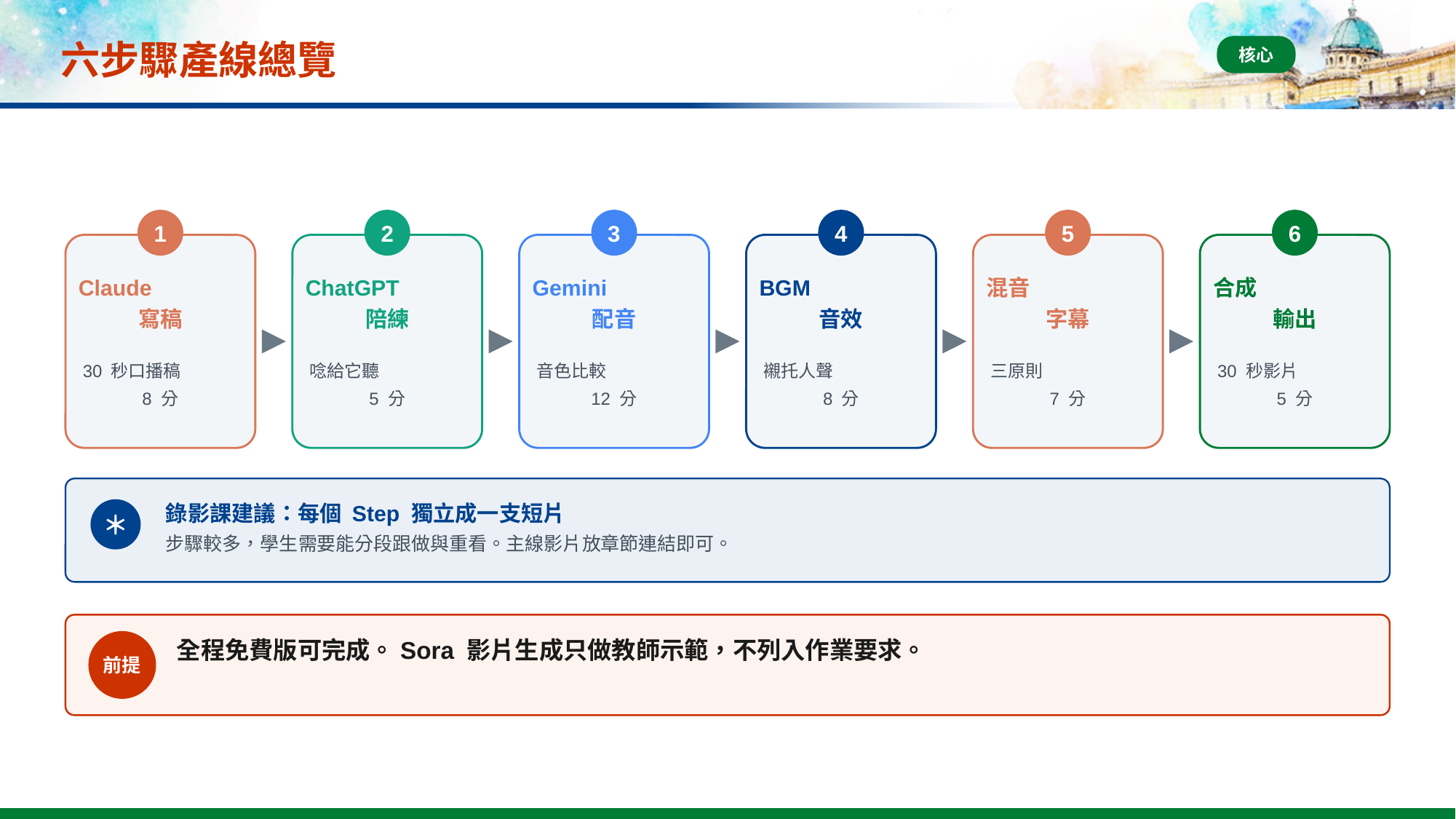

# 六步驟產線總覽
核心
1
2
3
4
5
6

Claude
寫稿
ChatGPT
陪練
Gemini
配音
BGM
音效
混音
字幕
合成
輸出

30 秒口播稿
8 分
唸給它聽
5 分
音色比較
12 分
襯托人聲
8 分
三原則
7 分
30 秒影片
5 分

錄影課建議：每個 Step 獨立成一支短片
＊
步驟較多，學生需要能分段跟做與重看。主線影片放章節連結即可。

全程免費版可完成。Sora 影片生成只做教師示範，不列入作業要求。
前提